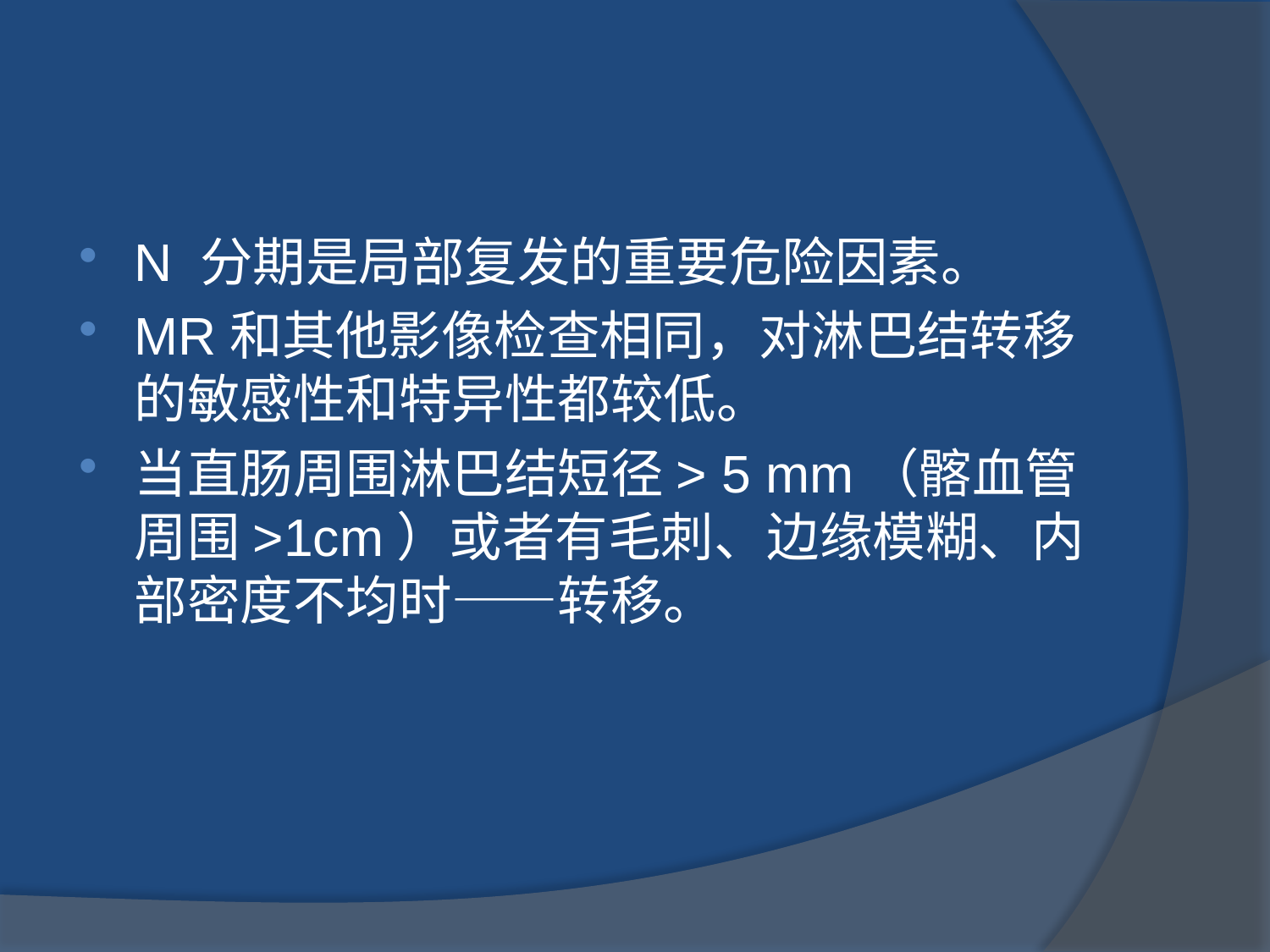

N 分期是局部复发的重要危险因素。
MR和其他影像检查相同，对淋巴结转移的敏感性和特异性都较低。
当直肠周围淋巴结短径> 5 mm（髂血管周围>1cm）或者有毛刺、边缘模糊、内部密度不均时——转移。